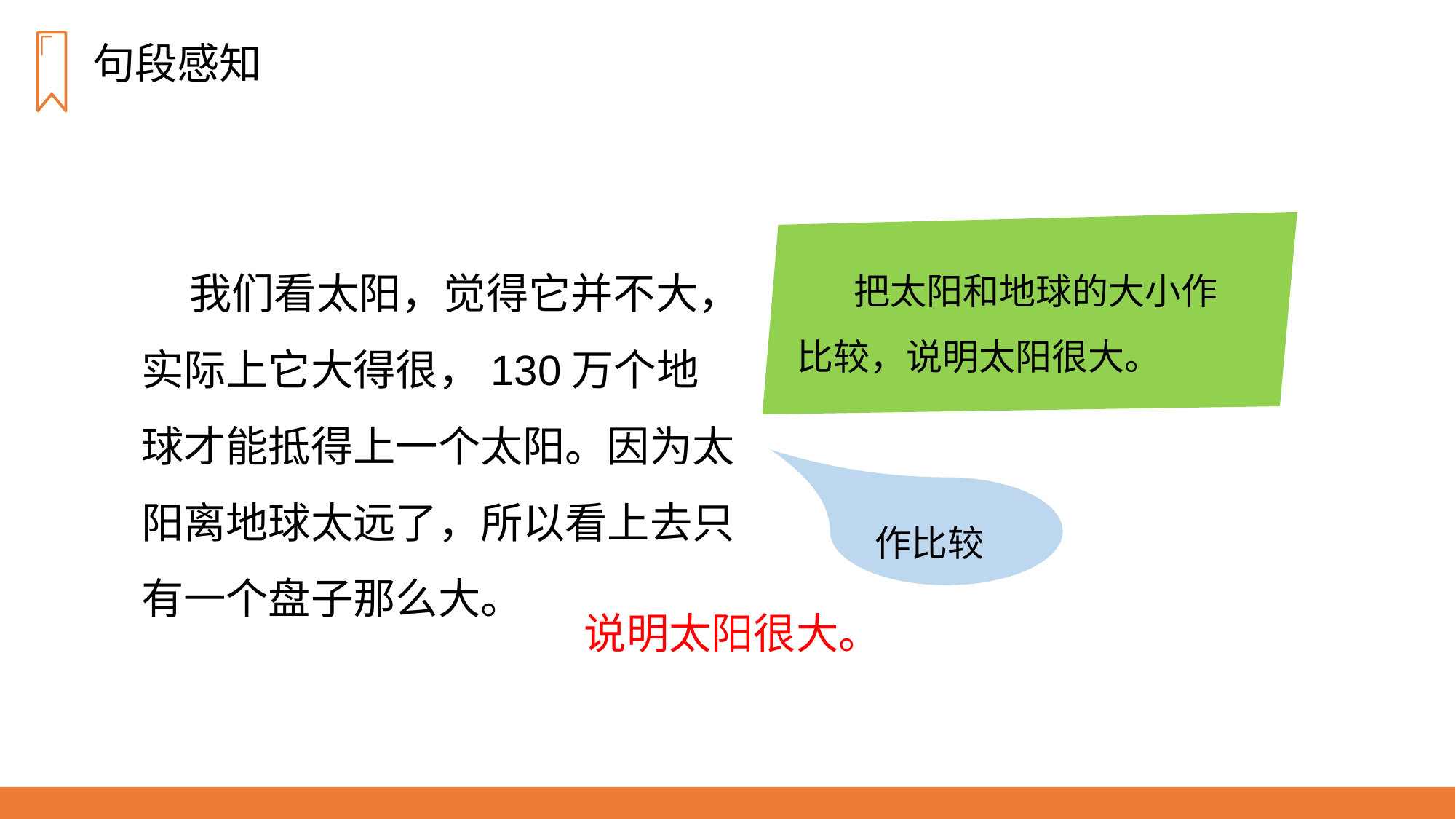

句段感知

      把太阳和地球的大小作比较，说明太阳很大。
    我们看太阳，觉得它并不大，实际上它大得很，130万个地球才能抵得上一个太阳。因为太阳离地球太远了，所以看上去只有一个盘子那么大。
作比较
说明太阳很大。